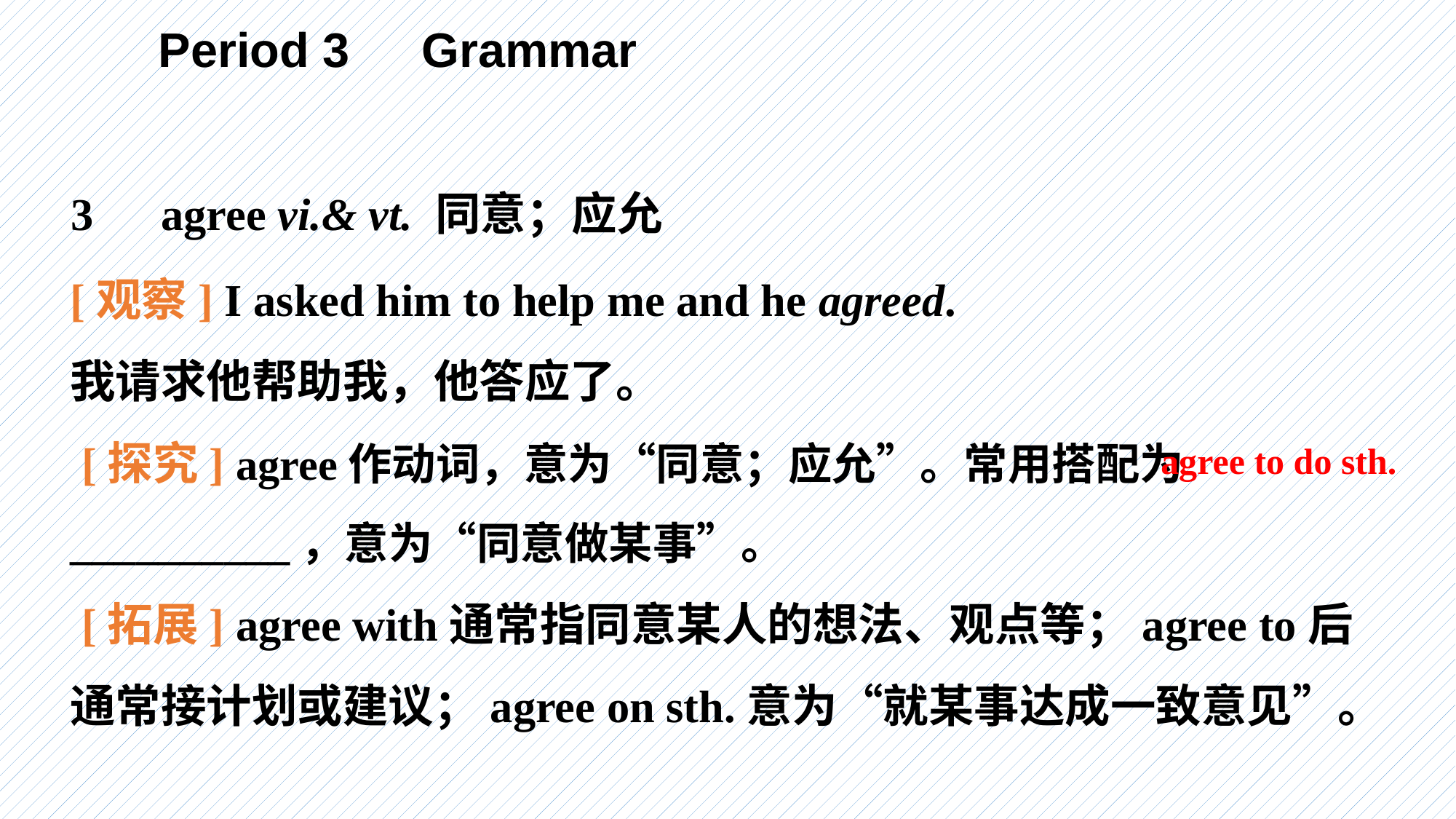

Period 3　Grammar
3　agree vi.& vt. 同意；应允
[观察] I asked him to help me and he agreed.
我请求他帮助我，他答应了。
 [探究] agree作动词，意为“同意；应允”。常用搭配为__________，意为“同意做某事”。
 [拓展] agree with通常指同意某人的想法、观点等；agree to后通常接计划或建议；agree on sth.意为“就某事达成一致意见”。
agree to do sth.